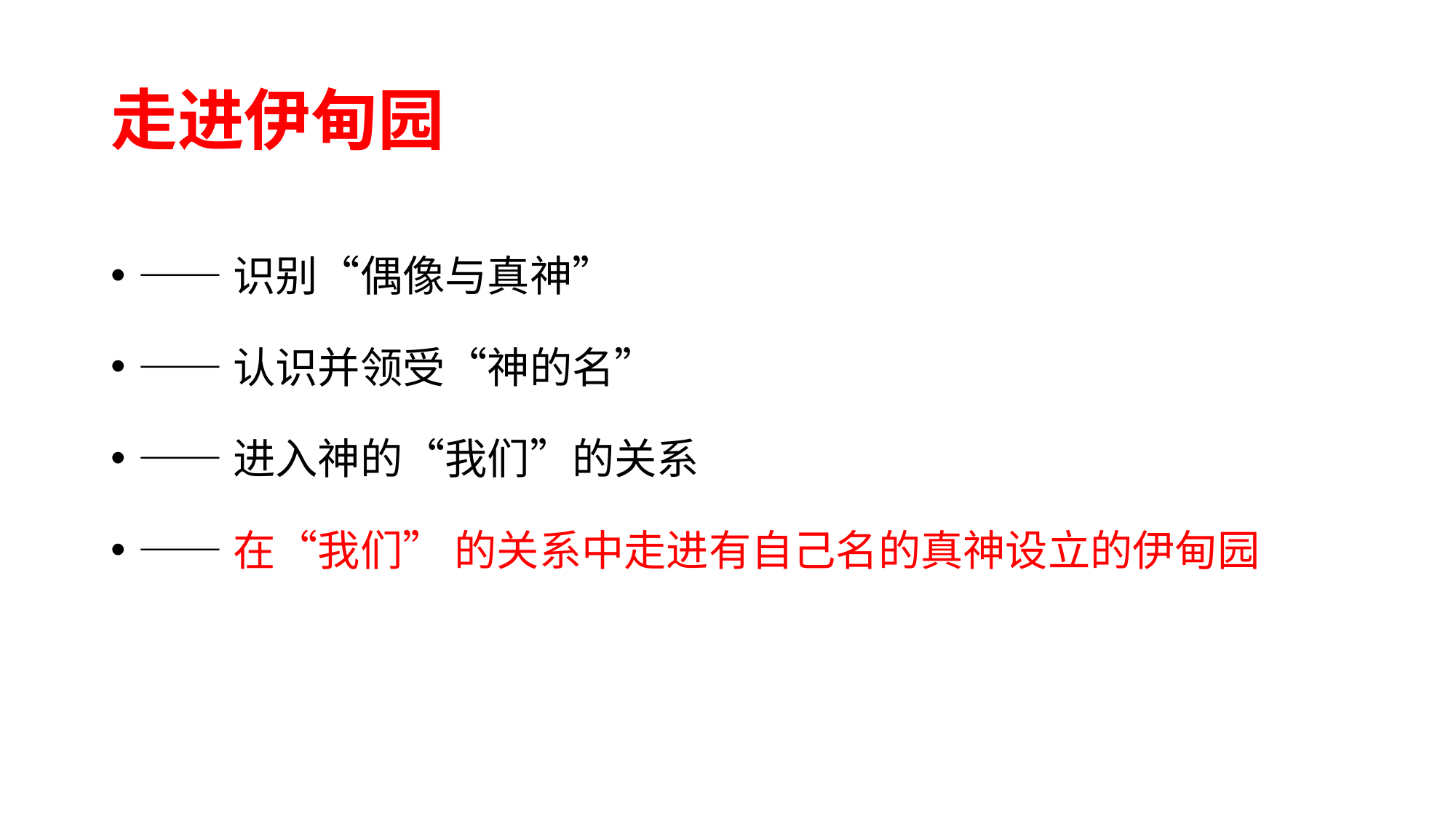

# 走进伊甸园
——识别“偶像与真神”
——认识并领受“神的名”
——进入神的“我们”的关系
——在“我们” 的关系中走进有自己名的真神设立的伊甸园